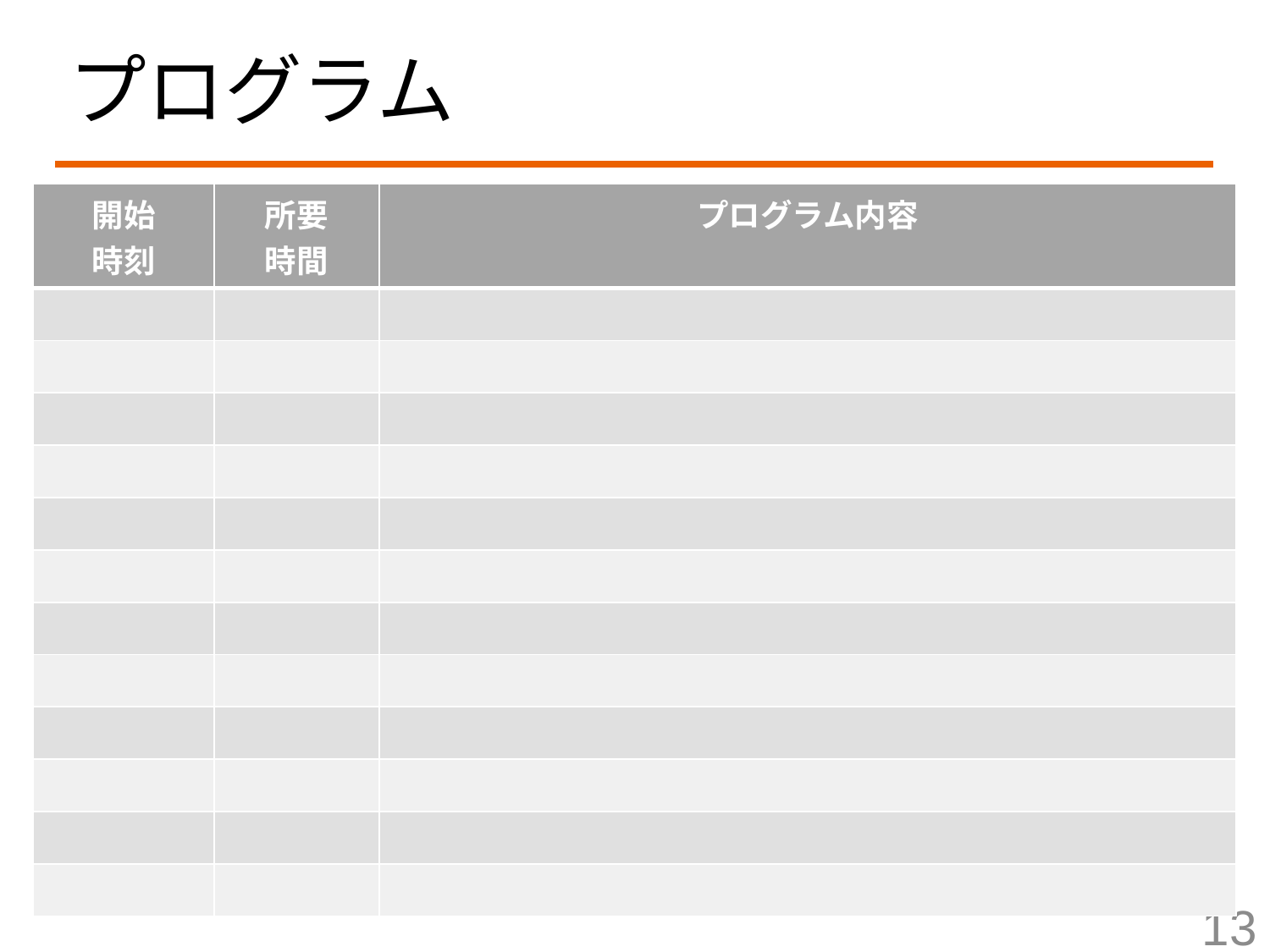

# プログラム
| 開始 時刻 | 所要 時間 | プログラム内容 |
| --- | --- | --- |
|  |  |  |
|  |  |  |
|  |  |  |
|  |  |  |
|  |  |  |
|  |  |  |
|  |  |  |
|  |  |  |
|  |  |  |
|  |  |  |
|  |  |  |
|  |  |  |
13